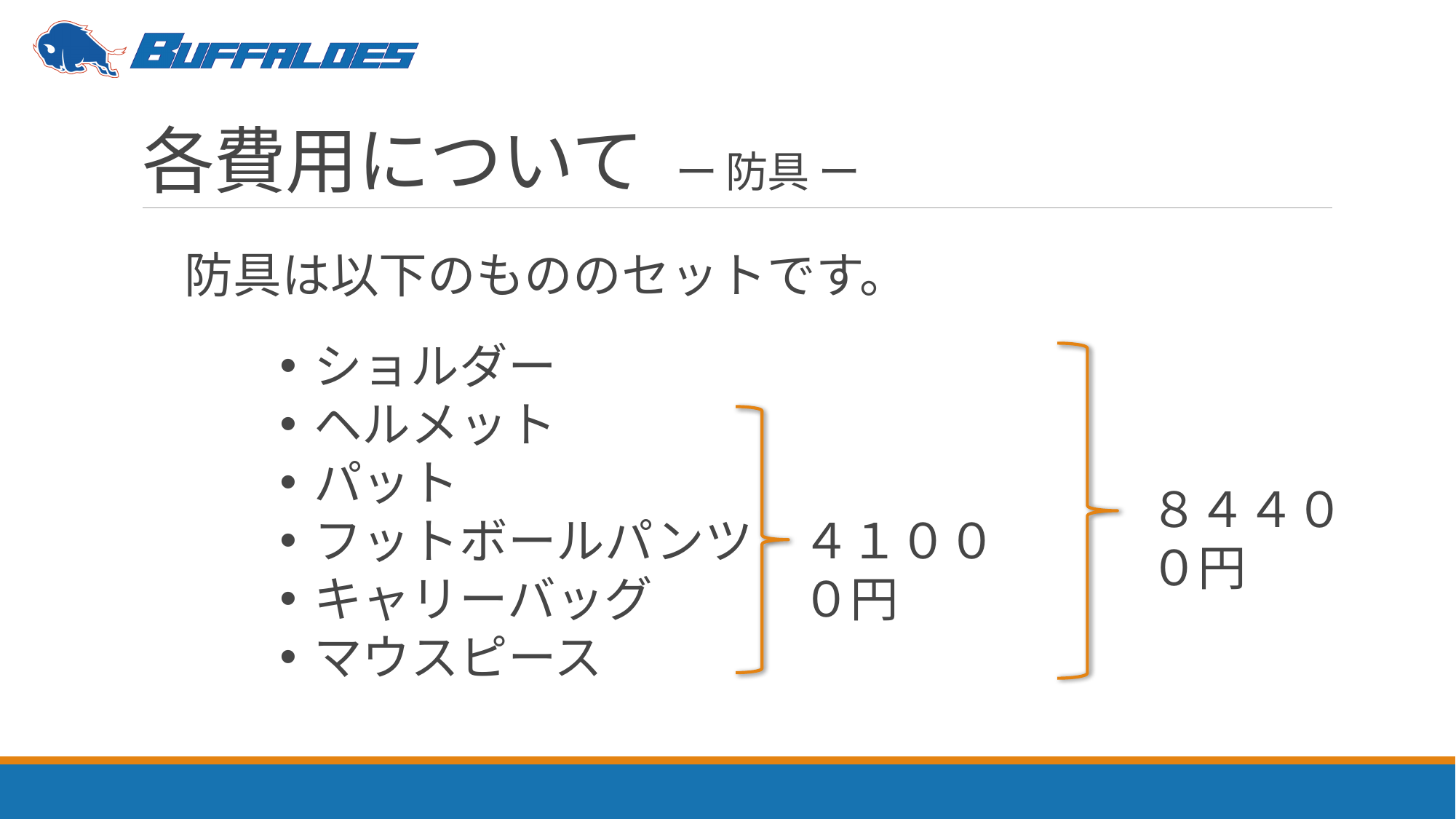

# 各費用について  ー 防具 ー
防具は以下のもののセットです。

ショルダー
ヘルメット
パット
フットボールパンツ
キャリーバッグ
マウスピース

８４４００円
４１０００円